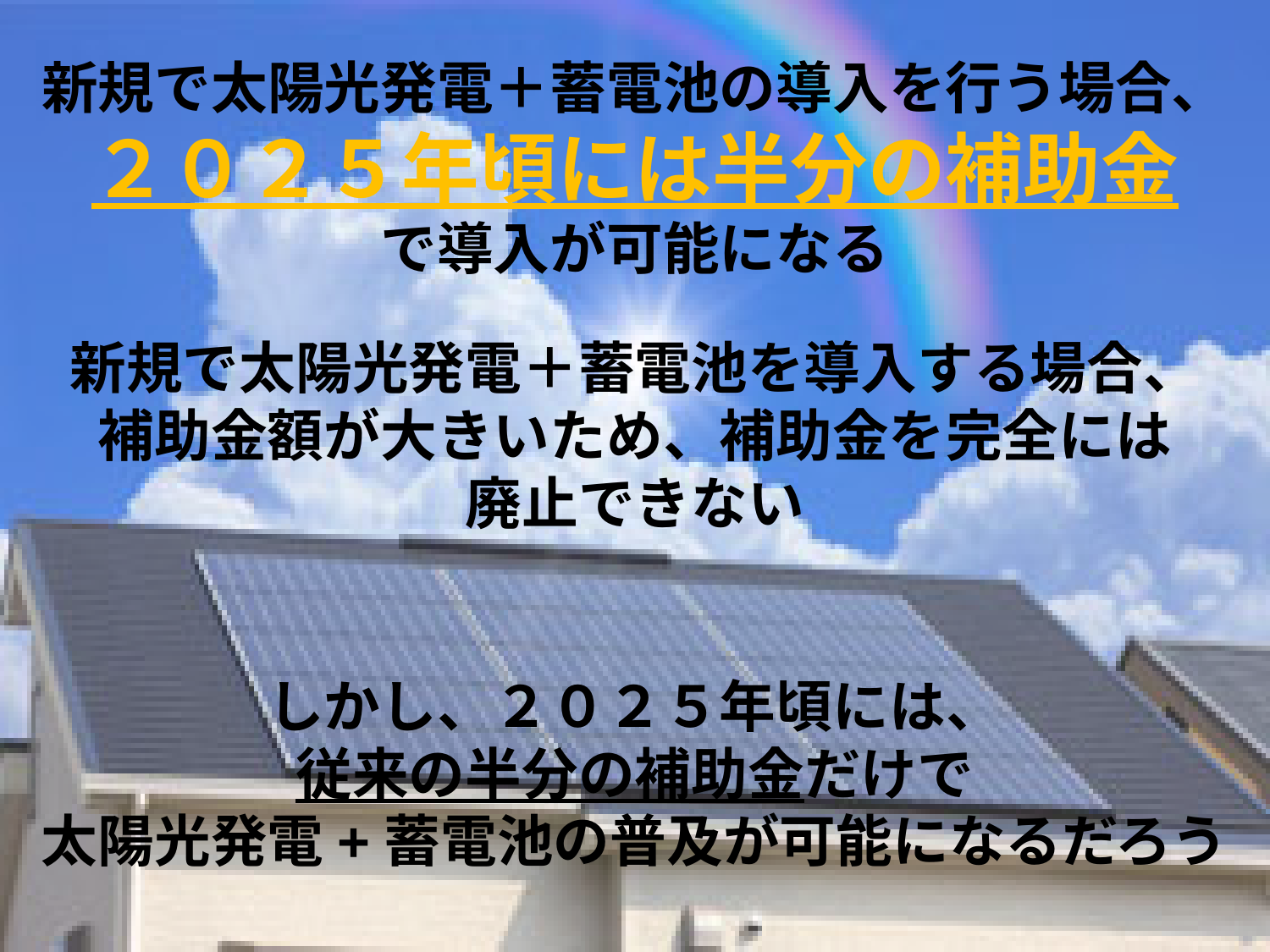

新規で太陽光発電＋蓄電池の導入を行う場合、
２０２５年頃には半分の補助金
で導入が可能になる
新規で太陽光発電＋蓄電池を導入する場合、
補助金額が大きいため、補助金を完全には
廃止できない

しかし、２０２５年頃には、
従来の半分の補助金だけで
太陽光発電+蓄電池の普及が可能になるだろう